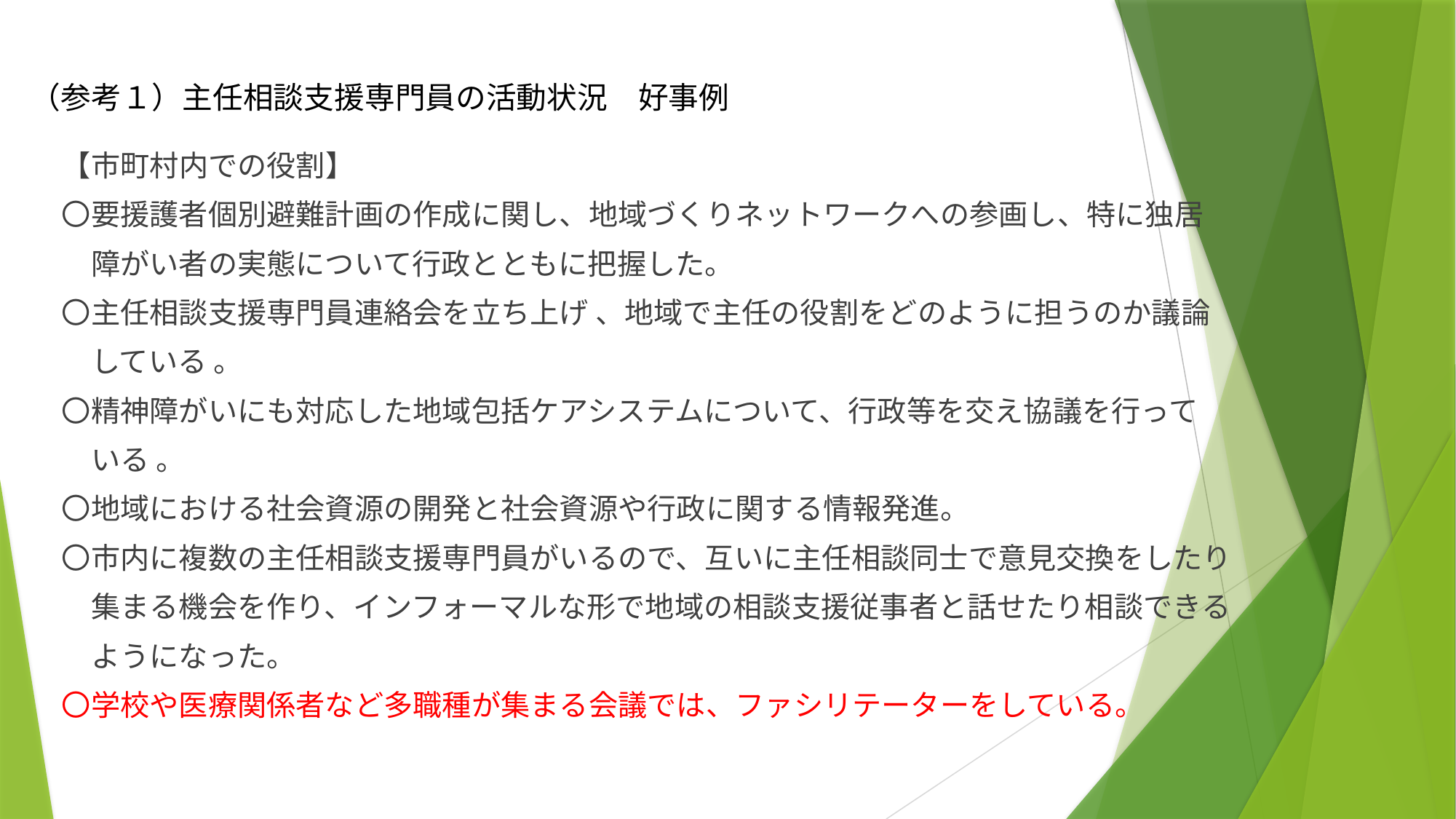

# （参考１）主任相談支援専門員の活動状況　好事例
【市町村内での役割】
〇要援護者個別避難計画の作成に関し、地域づくりネットワークへの参画し、特に独居
　障がい者の実態について行政とともに把握した。
〇主任相談支援専門員連絡会を立ち上げ 、地域で主任の役割をどのように担うのか議論
　している 。
〇精神障がいにも対応した地域包括ケアシステムについて、行政等を交え協議を行って
　いる 。
〇地域における社会資源の開発と社会資源や行政に関する情報発進。
〇市内に複数の主任相談支援専門員がいるので、互いに主任相談同士で意見交換をしたり
　集まる機会を作り、インフォーマルな形で地域の相談支援従事者と話せたり相談できる
　ようになった。
〇学校や医療関係者など多職種が集まる会議では、ファシリテーターをしている。